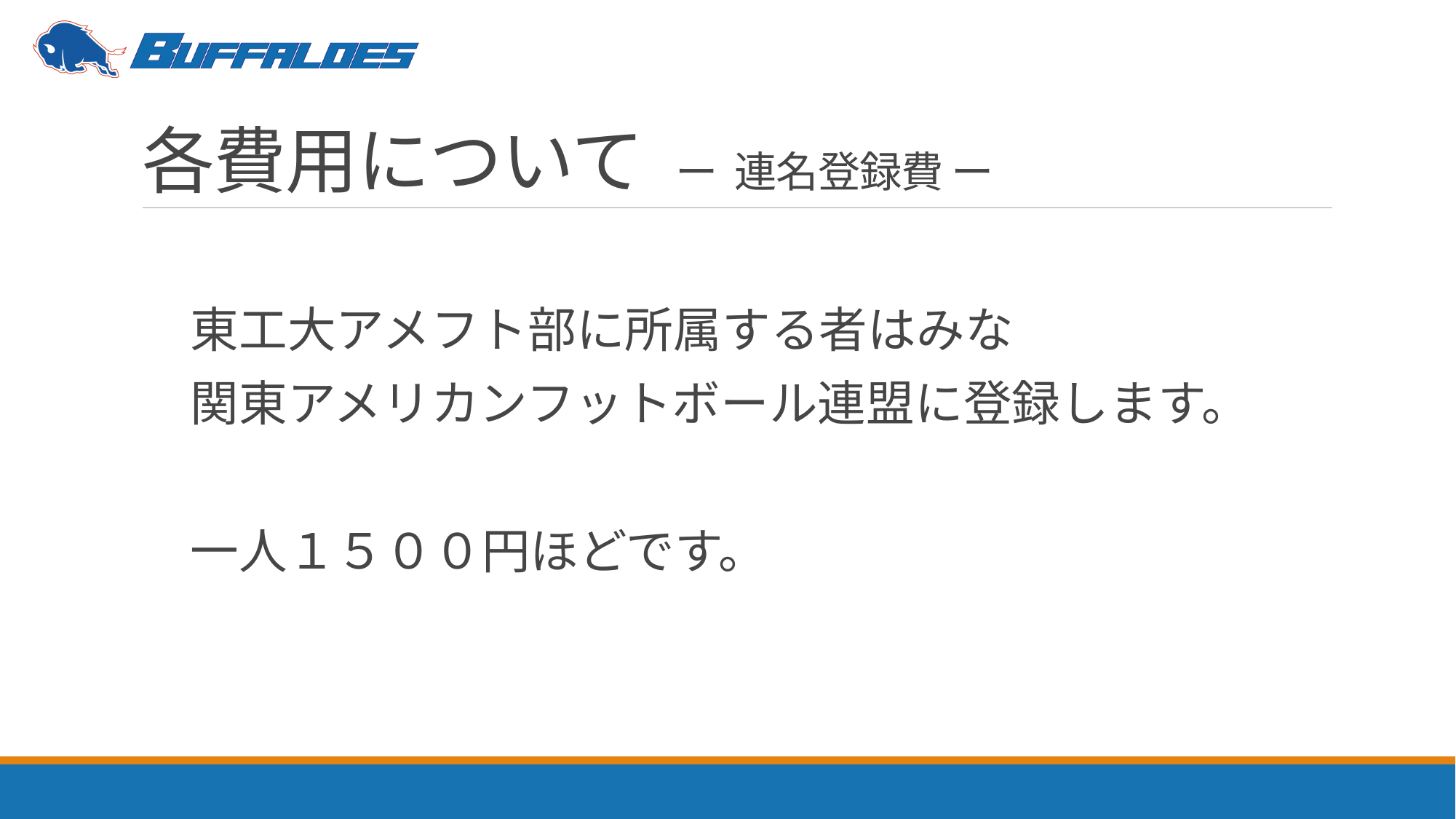

# 各費用について  ー  連名登録費 ー

　東工大アメフト部に所属する者はみな
　関東アメリカンフットボール連盟に登録します。

　一人１５００円ほどです。